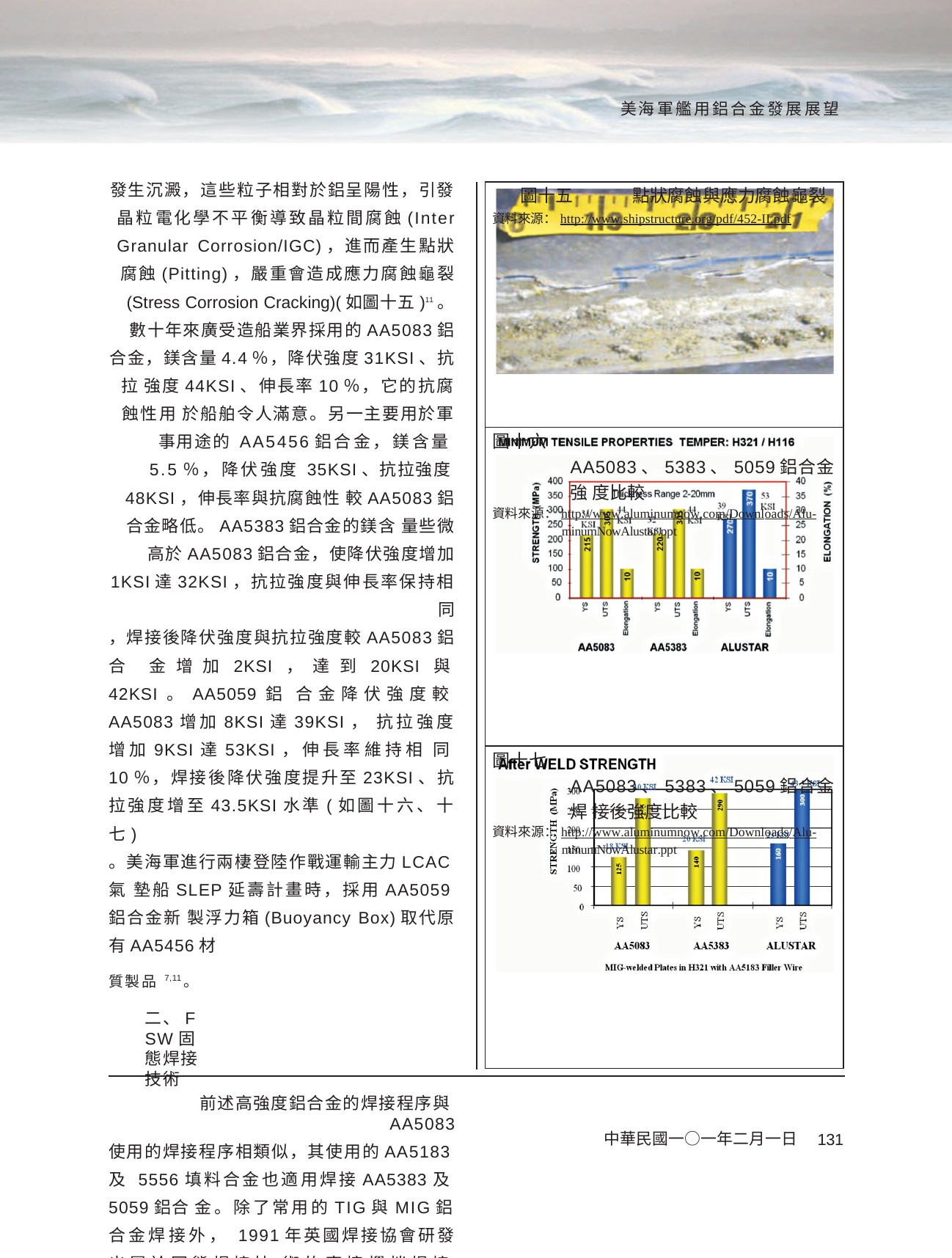

美海軍艦用鋁合金發展展望
發生沉澱，這些粒子相對於鋁呈陽性，引發 晶粒電化學不平衡導致晶粒間腐蝕(Inter Granular Corrosion/IGC)，進而產生點狀 腐蝕(Pitting)，嚴重會造成應力腐蝕龜裂 (Stress Corrosion Cracking)(如圖十五)11。 數十年來廣受造船業界採用的AA5083鋁 合金，鎂含量4.4％，降伏強度31KSI、抗拉 強度44KSI、伸長率10％，它的抗腐蝕性用 於船舶令人滿意。另一主要用於軍事用途的 AA5456鋁合金，鎂含量5.5％，降伏強度 35KSI、抗拉強度48KSI，伸長率與抗腐蝕性 較AA5083鋁合金略低。AA5383鋁合金的鎂含 量些微高於AA5083鋁合金，使降伏強度增加 1KSI達32KSI，抗拉強度與伸長率保持相同
，焊接後降伏強度與抗拉強度較AA5083鋁合 金增加2KSI，達到20KSI與42KSI。AA5059鋁 合金降伏強度較AA5083增加8KSI達39KSI， 抗拉強度增加9KSI達53KSI，伸長率維持相 同10％，焊接後降伏強度提升至23KSI、抗 拉強度增至43.5KSI水準(如圖十六、十七)
。美海軍進行兩棲登陸作戰運輸主力LCAC氣 墊船SLEP延壽計畫時，採用AA5059鋁合金新 製浮力箱(Buoyancy Box)取代原有AA5456材
質製品7,11。

二、FSW固態焊接技術
前述高強度鋁合金的焊接程序與AA5083
使用的焊接程序相類似，其使用的AA5183及 5556填料合金也適用焊接AA5383及5059鋁合 金。除了常用的TIG與MIG鋁合金焊接外， 1991年英國焊接協會研發出屬於固態焊接技 術的摩擦攪拌焊接(Friction  Stir  Weld- ing/FSW)，不僅適用各等級鋁合金，並獲致

註11：擷取自網址：http://www.aluminumnow.com/Downloads/AluminumNowAlustar.ppt。

| 圖十五 點狀腐蝕與應力腐蝕龜裂 資料來源：http://www.shipstructure.org/pdf/452-II.pdf |
| --- |
| 圖十六 AA5083、5383、5059鋁合金強 度比較 資料來源：http://www.aluminumnow.com/Downloads/Alu- minumNowAlustar.ppt |
| 圖十七 AA5083、5383、5059鋁合金焊 接後強度比較 資料來源：http://www.aluminumnow.com/Downloads/Alu- minumNowAlustar.ppt |

中華民國一○一年二月一日
131